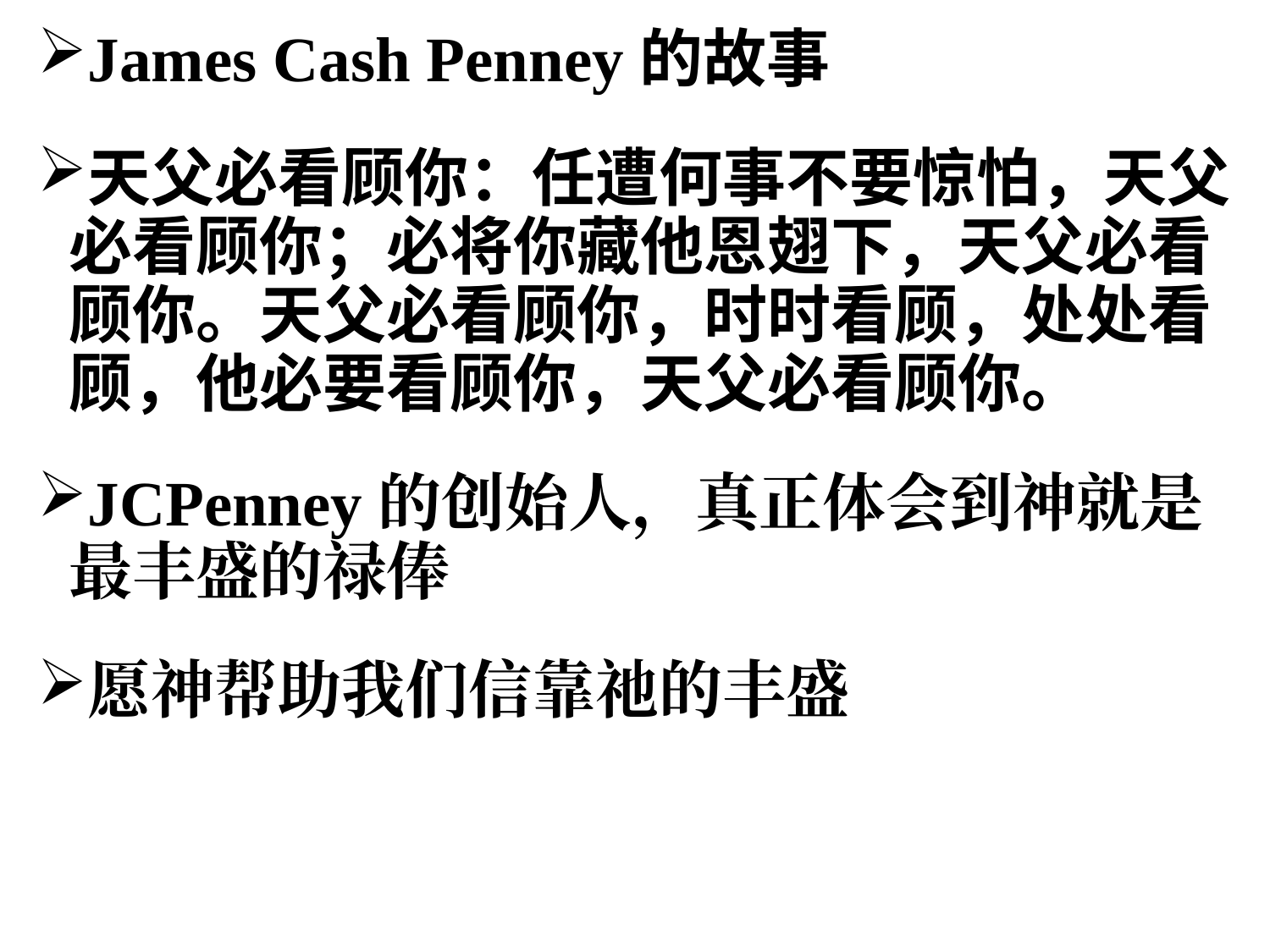

James Cash Penney的故事

天父必看顾你：任遭何事不要惊怕，天父必看顾你；必将你藏他恩翅下，天父必看顾你。天父必看顾你，时时看顾，处处看顾，他必要看顾你，天父必看顾你。

JCPenney的创始人，真正体会到神就是最丰盛的禄俸

愿神帮助我们信靠祂的丰盛